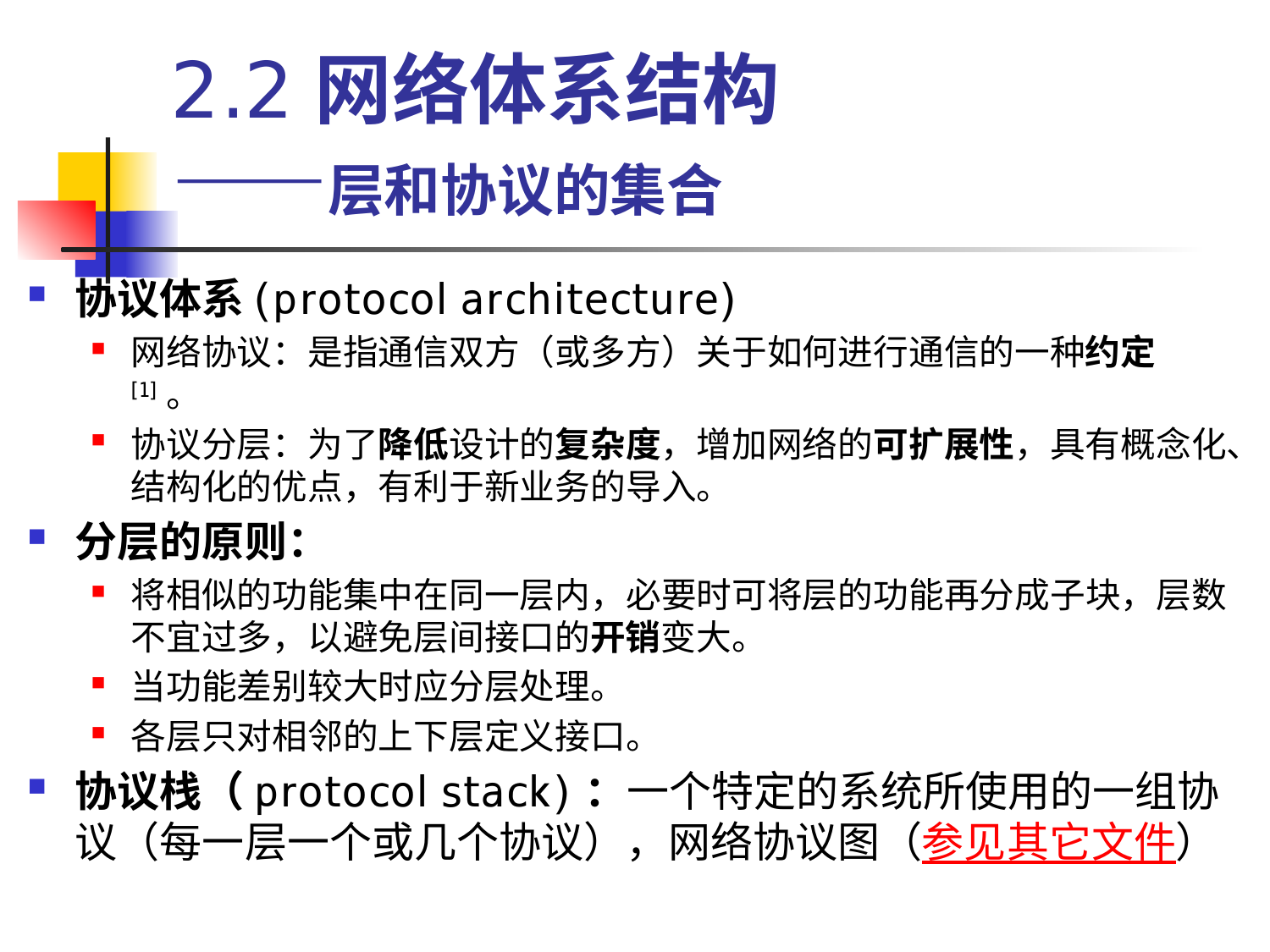

# 2.2网络体系结构 ——层和协议的集合
协议体系(protocol architecture)
网络协议：是指通信双方（或多方）关于如何进行通信的一种约定[1]。
协议分层：为了降低设计的复杂度，增加网络的可扩展性，具有概念化、结构化的优点，有利于新业务的导入。
分层的原则：
将相似的功能集中在同一层内，必要时可将层的功能再分成子块，层数不宜过多，以避免层间接口的开销变大。
当功能差别较大时应分层处理。
各层只对相邻的上下层定义接口。
协议栈（protocol stack)：一个特定的系统所使用的一组协议（每一层一个或几个协议），网络协议图（参见其它文件）